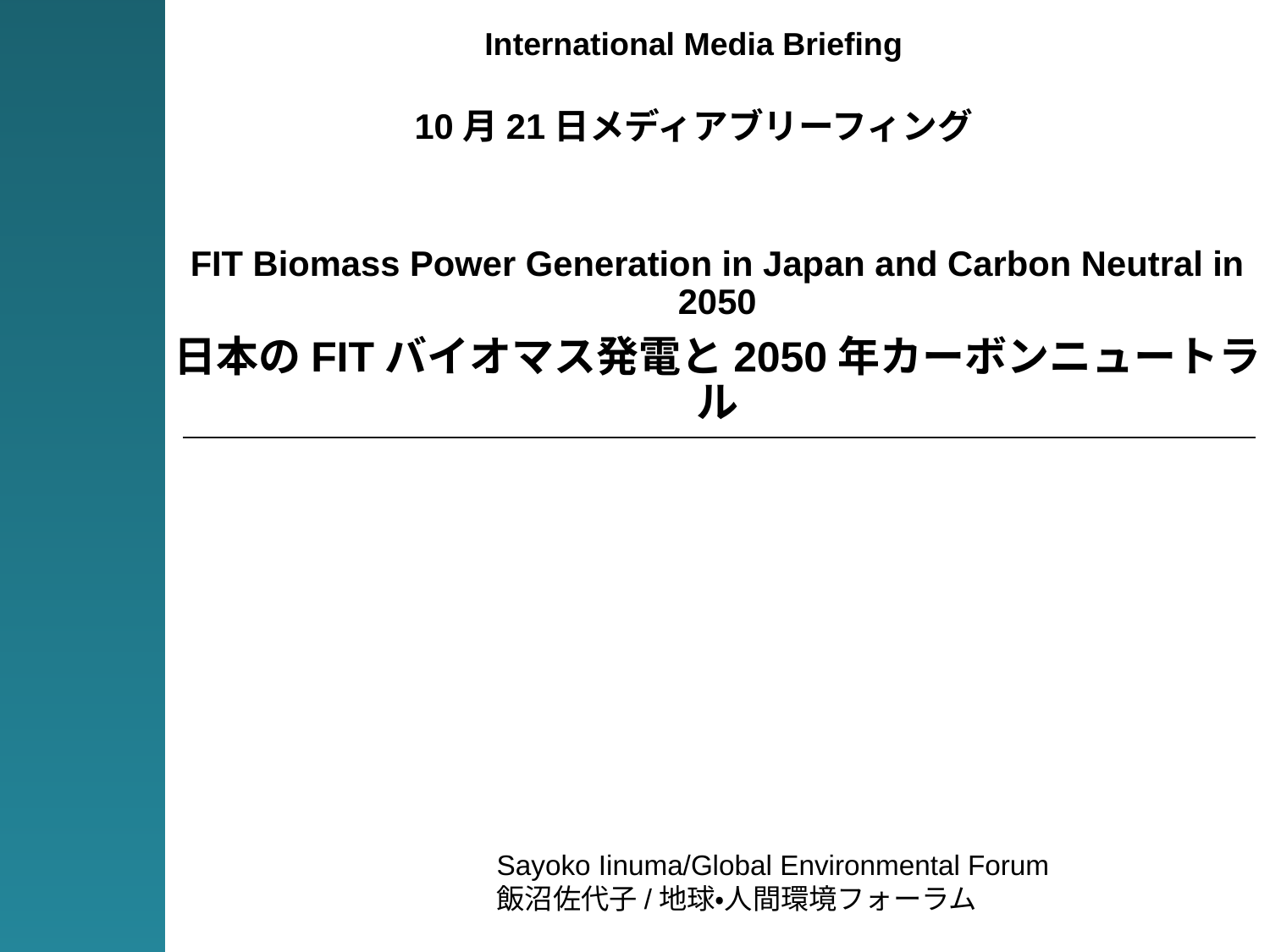

International Media Briefing
10月21日メディアブリーフィング

FIT Biomass Power Generation in Japan and Carbon Neutral in 2050
日本のFITバイオマス発電と2050年カーボンニュートラル

Sayoko Iinuma/Global Environmental Forum
飯沼佐代子/地球・人間環境フォーラム